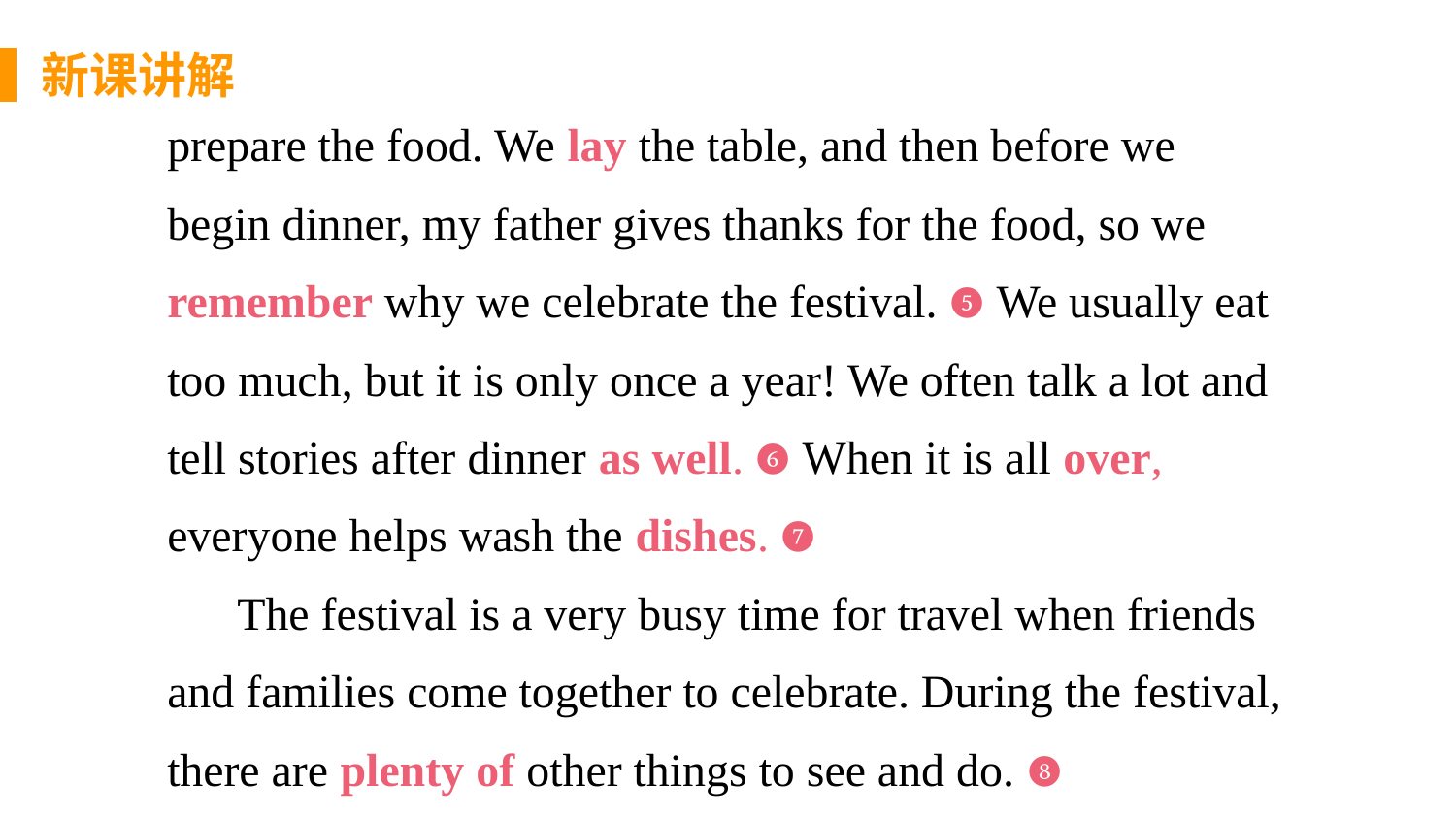

新课讲解

prepare the food. We lay the table, and then before we begin dinner, my father gives thanks for the food, so we remember why we celebrate the festival. ❺ We usually eat too much, but it is only once a year! We often talk a lot and tell stories after dinner as well. ❻ When it is all over, everyone helps wash the dishes. ❼
      The festival is a very busy time for travel when friends and families come together to celebrate. During the festival, there are plenty of other things to see and do. ❽
思 考